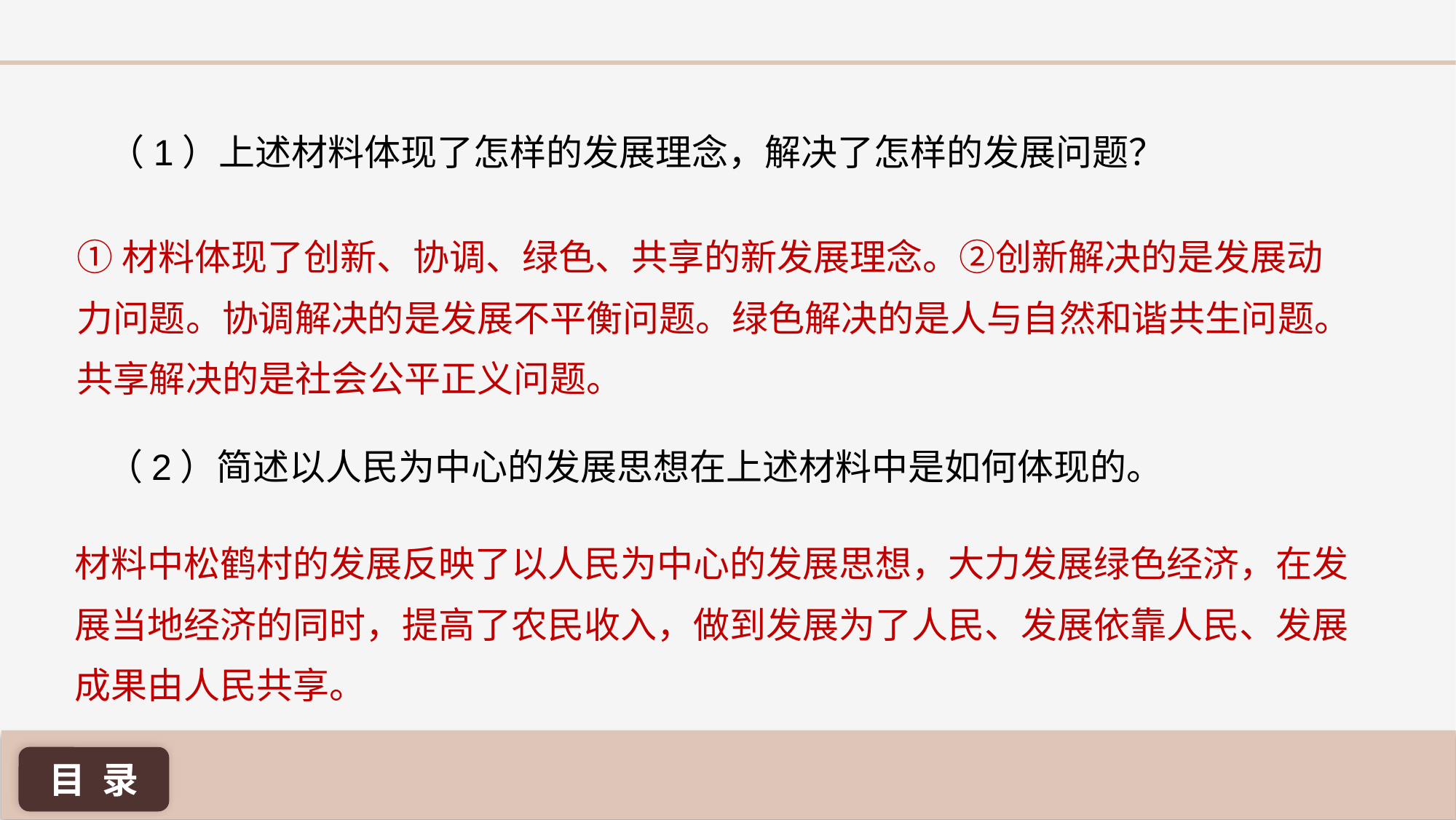

（1）上述材料体现了怎样的发展理念，解决了怎样的发展问题？
①材料体现了创新、协调、绿色、共享的新发展理念。②创新解决的是发展动力问题。协调解决的是发展不平衡问题。绿色解决的是人与自然和谐共生问题。共享解决的是社会公平正义问题。
（2）简述以人民为中心的发展思想在上述材料中是如何体现的。
材料中松鹤村的发展反映了以人民为中心的发展思想，大力发展绿色经济，在发展当地经济的同时，提高了农民收入，做到发展为了人民、发展依靠人民、发展成果由人民共享。